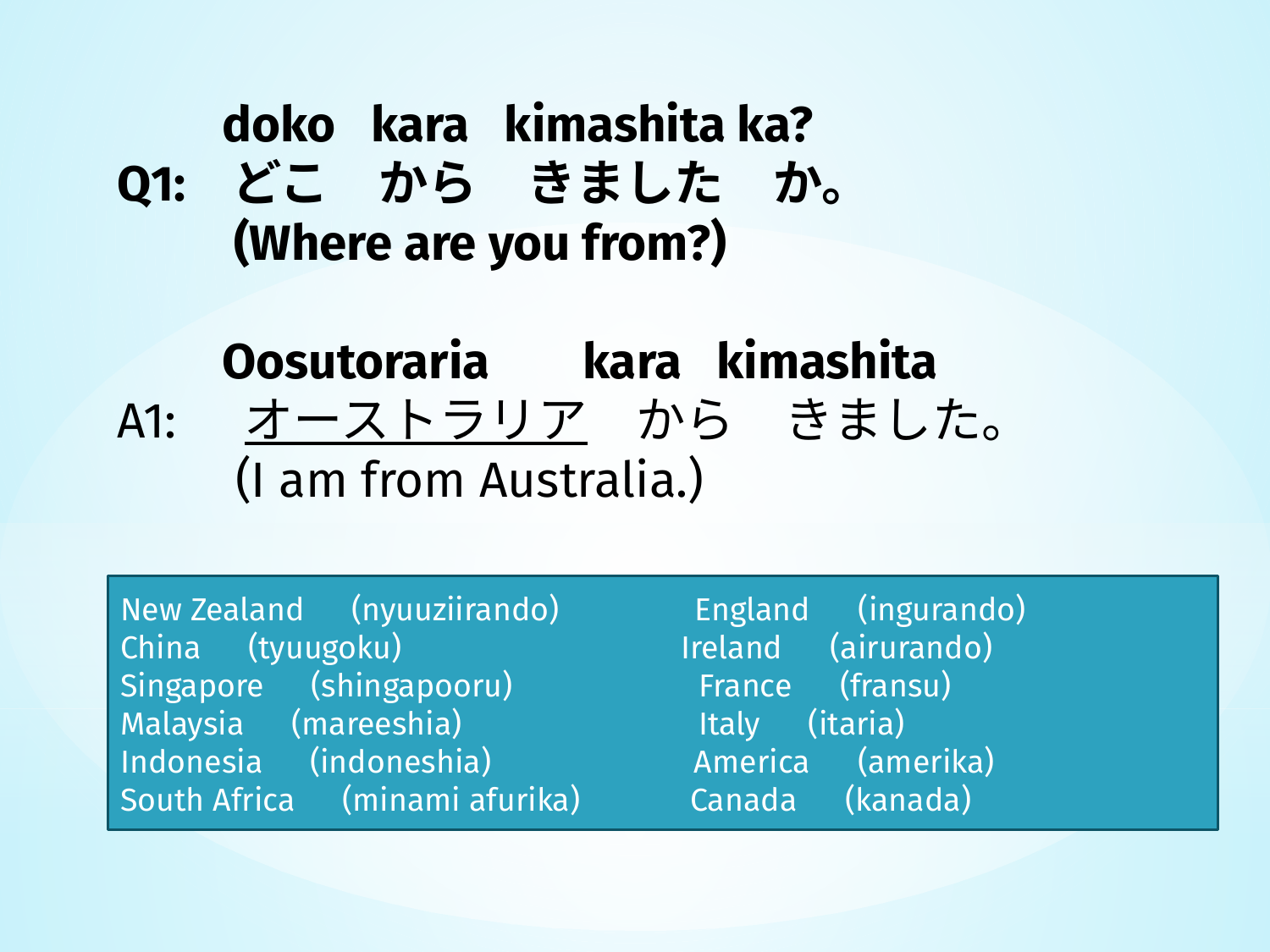

doko   kara   kimashita ka?
Q1:   どこ　から　きました　か。
          (Where are you from?)

         Oosutoraria        kara   kimashita
A1:	オーストラリア　から　きました。
         (I am from Australia.)
New Zealand　(nyuuziirando)                England　(ingurando)
China　(tyuugoku)                                 Ireland　(airurando)
Singapore　(shingapooru)                      France　(fransu)
Malaysia　(mareeshia)                            Italy　(itaria)
Indonesia　(indoneshia)                        America　(amerika)
South Africa　(minami afurika)             Canada　(kanada)